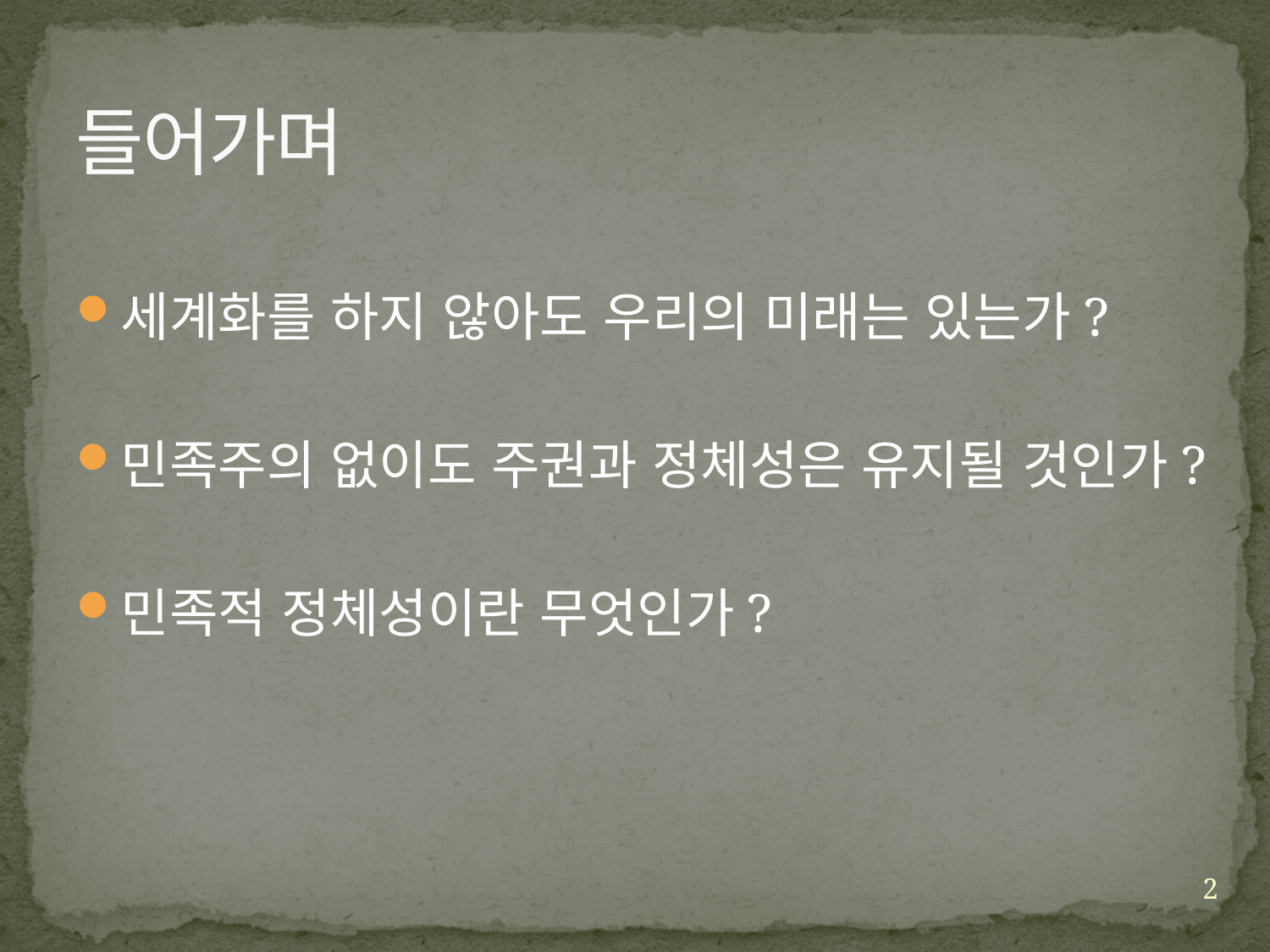

# 들어가며

세계화를 하지 않아도 우리의 미래는 있는가?

민족주의 없이도 주권과 정체성은 유지될 것인가?

민족적 정체성이란 무엇인가?

2